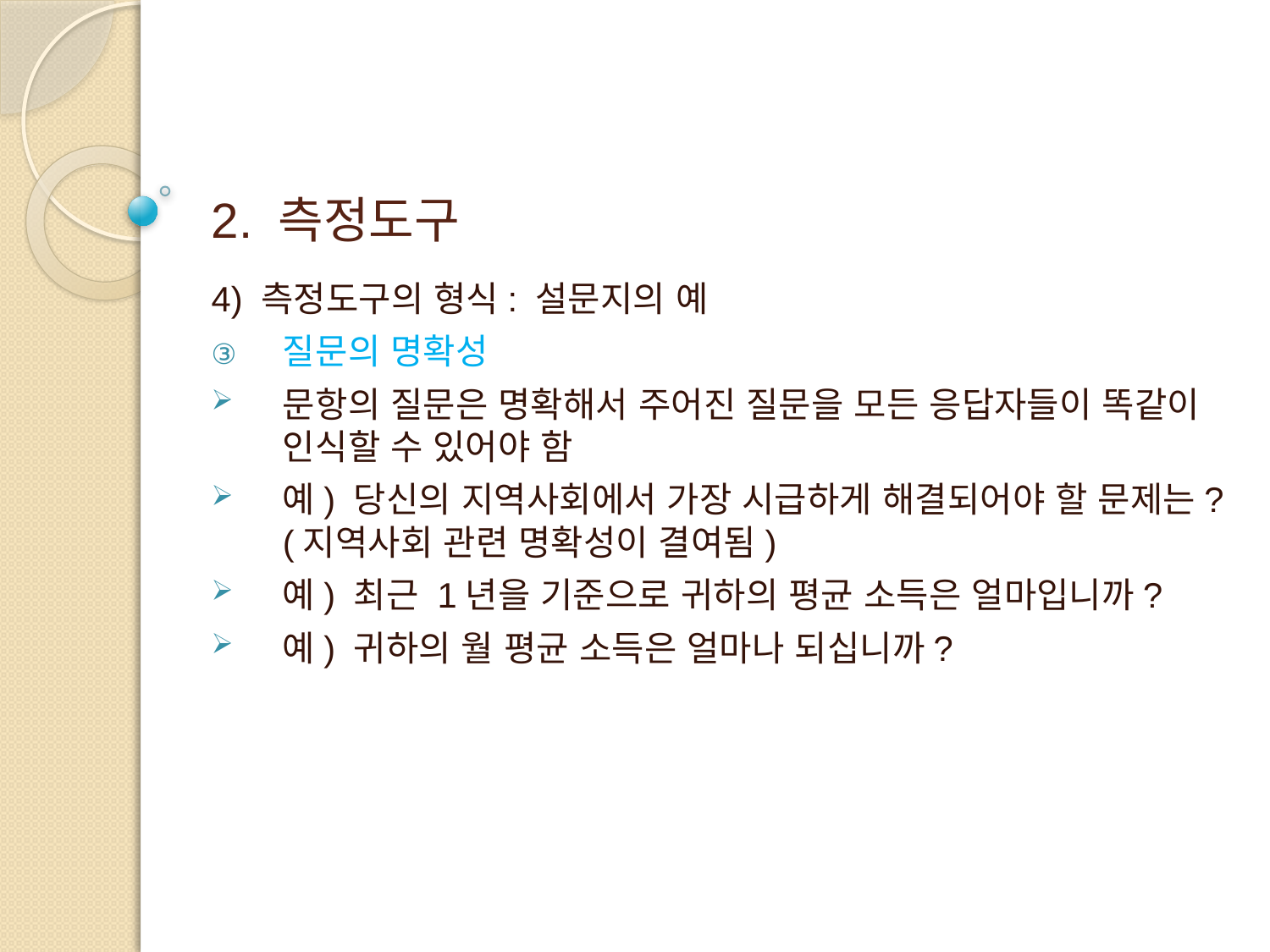

# 2. 측정도구
4) 측정도구의 형식: 설문지의 예
질문의 명확성
문항의 질문은 명확해서 주어진 질문을 모든 응답자들이 똑같이 인식할 수 있어야 함
예) 당신의 지역사회에서 가장 시급하게 해결되어야 할 문제는?(지역사회 관련 명확성이 결여됨)
예) 최근 1년을 기준으로 귀하의 평균 소득은 얼마입니까?
예) 귀하의 월 평균 소득은 얼마나 되십니까?